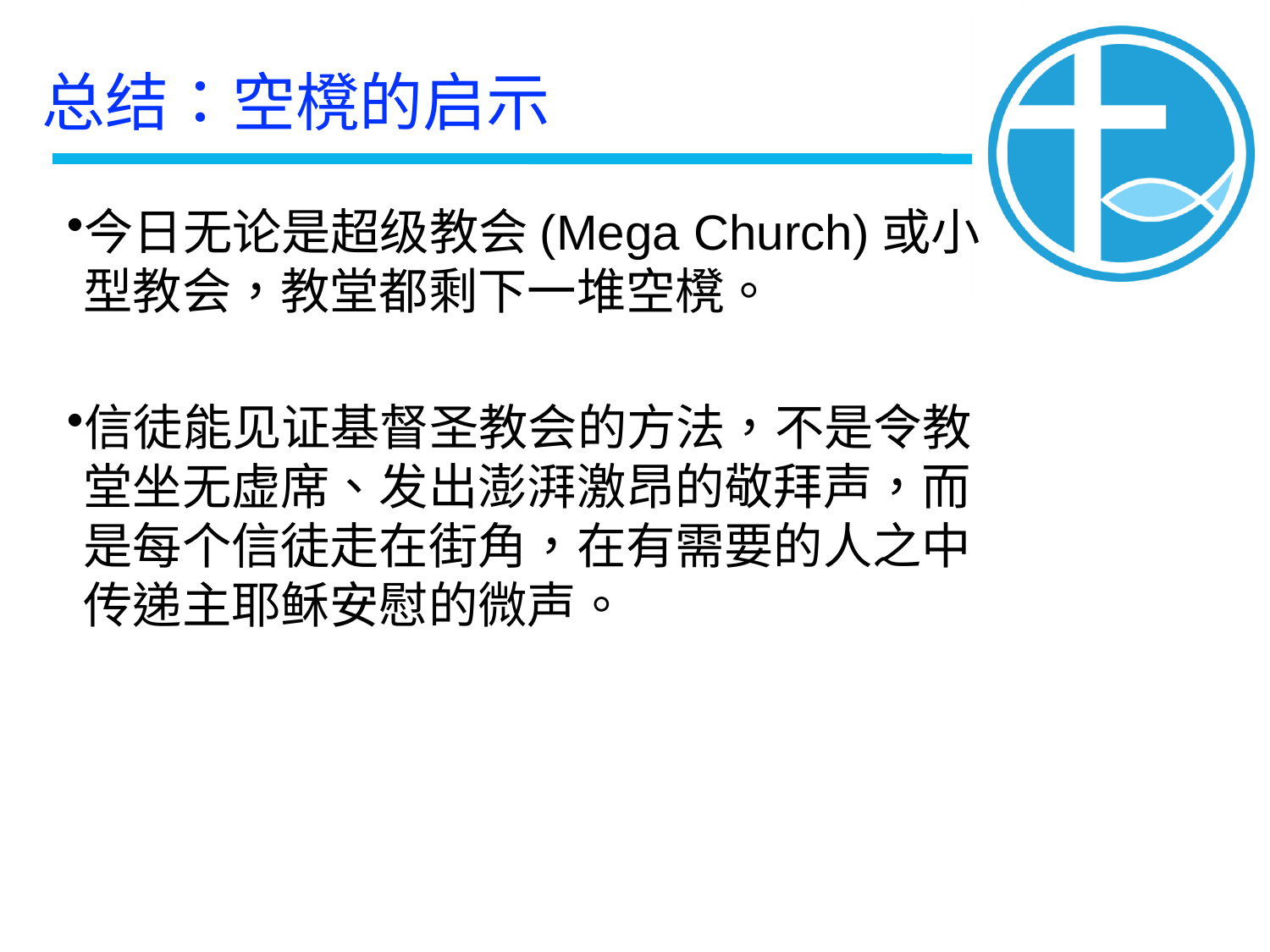

总结：空櫈的启示
今日无论是超级教会(Mega Church)或小型教会，教堂都剩下一堆空櫈。

信徒能见证基督圣教会的方法，不是令教堂坐无虚席、发出澎湃激昂的敬拜声，而是每个信徒走在街角，在有需要的人之中传递主耶稣安慰的微声。